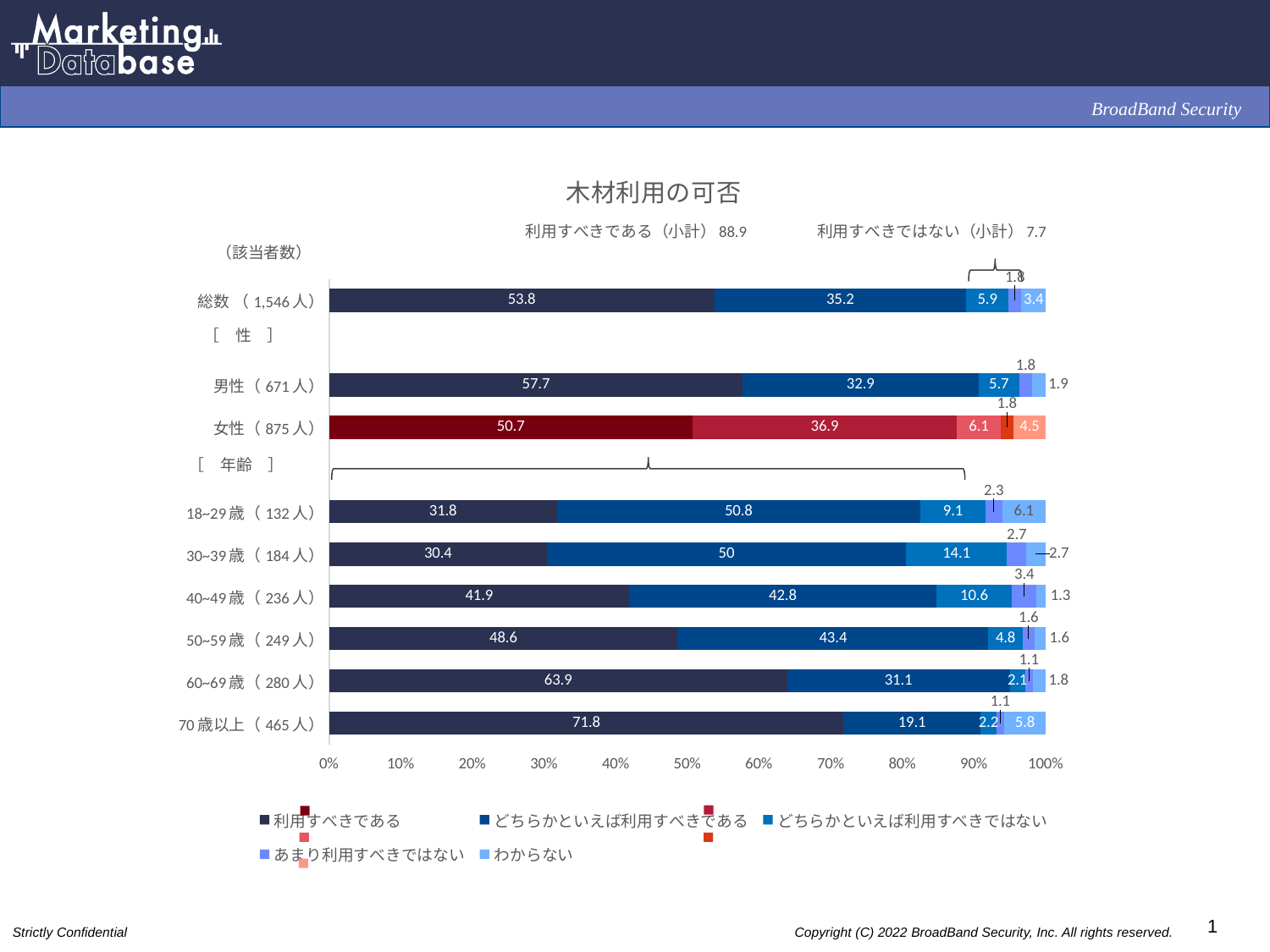

### Chart: 木材利用の可否

| Category | 利用すべきである | どちらかといえば利用すべきである | どちらかといえば利用すべきではない | あまり利用すべきではない | わからない |
|---|---|---|---|---|---|
| 総数 （1,546人） | 53.8 | 35.2 | 5.9 | 1.8 | 3.4 |
|  | None | None | None | None | None |
| 男性（671人） | 57.7 | 32.9 | 5.7 | 1.8 | 1.9 |
| 女性（875人） | 50.7 | 36.9 | 6.1 | 1.8 | 4.5 |
|  | None | None | None | None | None |
| 18~29歳（132人） | 31.8 | 50.8 | 9.1 | 2.3 | 6.1 |
| 30~39歳（184人） | 30.4 | 50.0 | 14.1 | 2.7 | 2.7 |
| 40~49歳（236人） | 41.9 | 42.8 | 10.6 | 3.4 | 1.3 |
| 50~59歳（249人） | 48.6 | 43.4 | 4.8 | 1.6 | 1.6 |
| 60~69歳（280人） | 63.9 | 31.1 | 2.1 | 1.1 | 1.8 |
| 70歳以上（465人） | 71.8 | 19.1 | 2.2 | 1.1 | 5.8 |